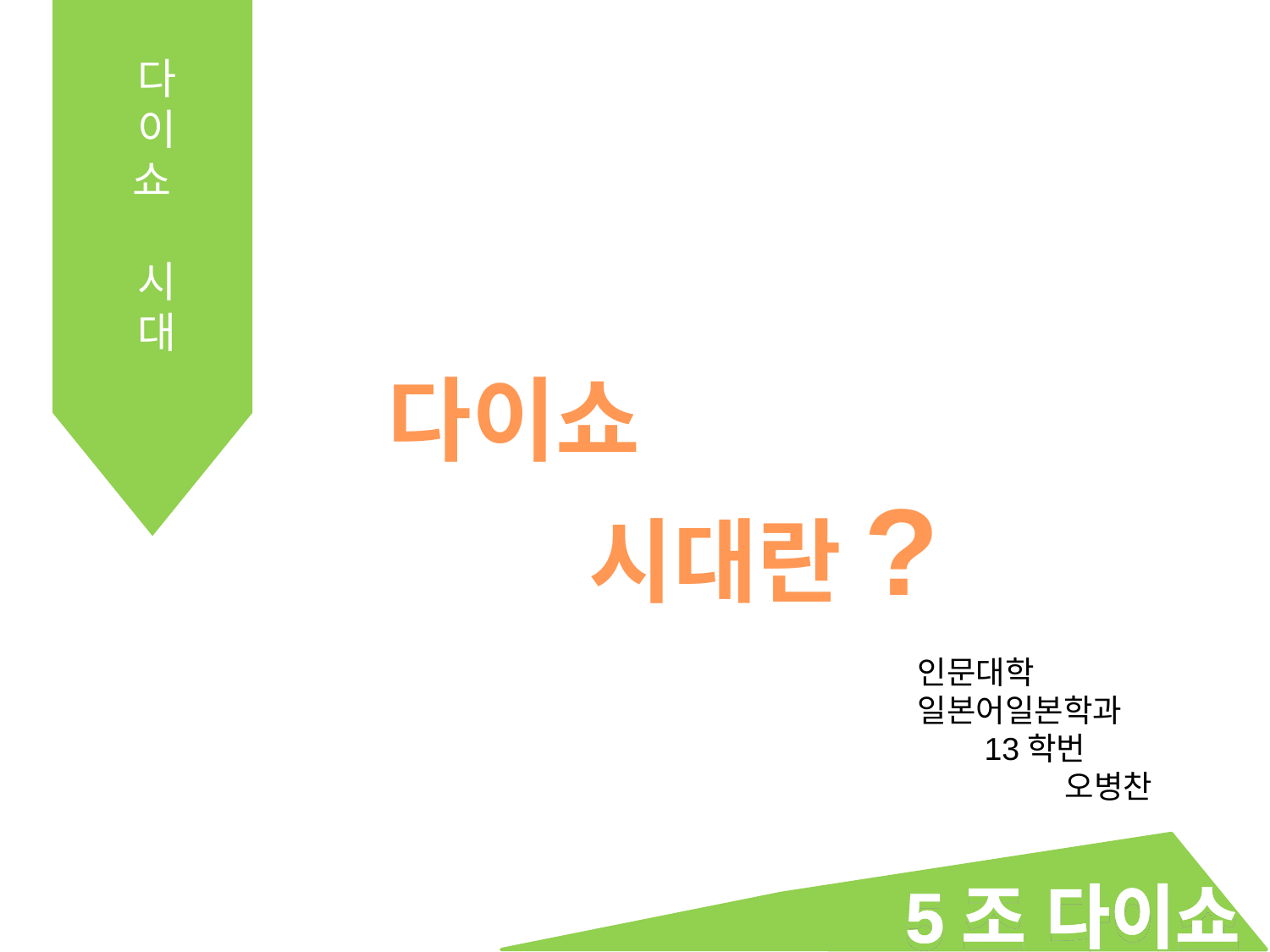

다이쇼

시대
다이쇼
       시대란?
인문대학
일본어일본학과
13학번
오병찬